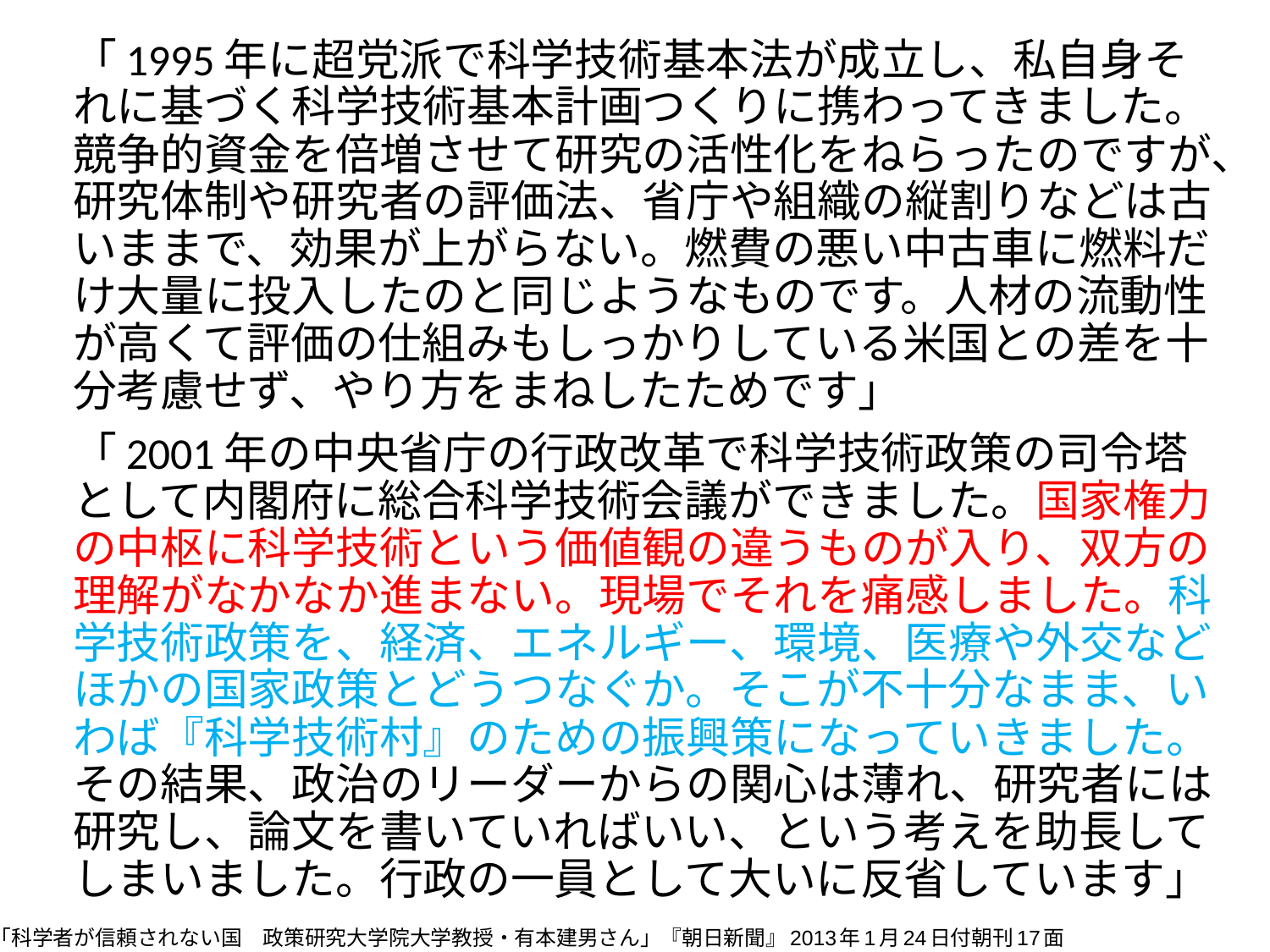

「1995年に超党派で科学技術基本法が成立し、私自身それに基づく科学技術基本計画つくりに携わってきました。競争的資金を倍増させて研究の活性化をねらったのですが、研究体制や研究者の評価法、省庁や組織の縦割りなどは古いままで、効果が上がらない。燃費の悪い中古車に燃料だけ大量に投入したのと同じようなものです。人材の流動性が高くて評価の仕組みもしっかりしている米国との差を十分考慮せず、やり方をまねしたためです」
「2001年の中央省庁の行政改革で科学技術政策の司令塔として内閣府に総合科学技術会議ができました。国家権力の中枢に科学技術という価値観の違うものが入り、双方の理解がなかなか進まない。現場でそれを痛感しました。科学技術政策を、経済、エネルギー、環境、医療や外交などほかの国家政策とどうつなぐか。そこが不十分なまま、いわば『科学技術村』のための振興策になっていきました。その結果、政治のリーダーからの関心は薄れ、研究者には研究し、論文を書いていればいい、という考えを助長してしまいました。行政の一員として大いに反省しています」

# 「科学者が信頼されない国　政策研究大学院大学教授・有本建男さん」『朝日新聞』2013年1月24日付朝刊17面